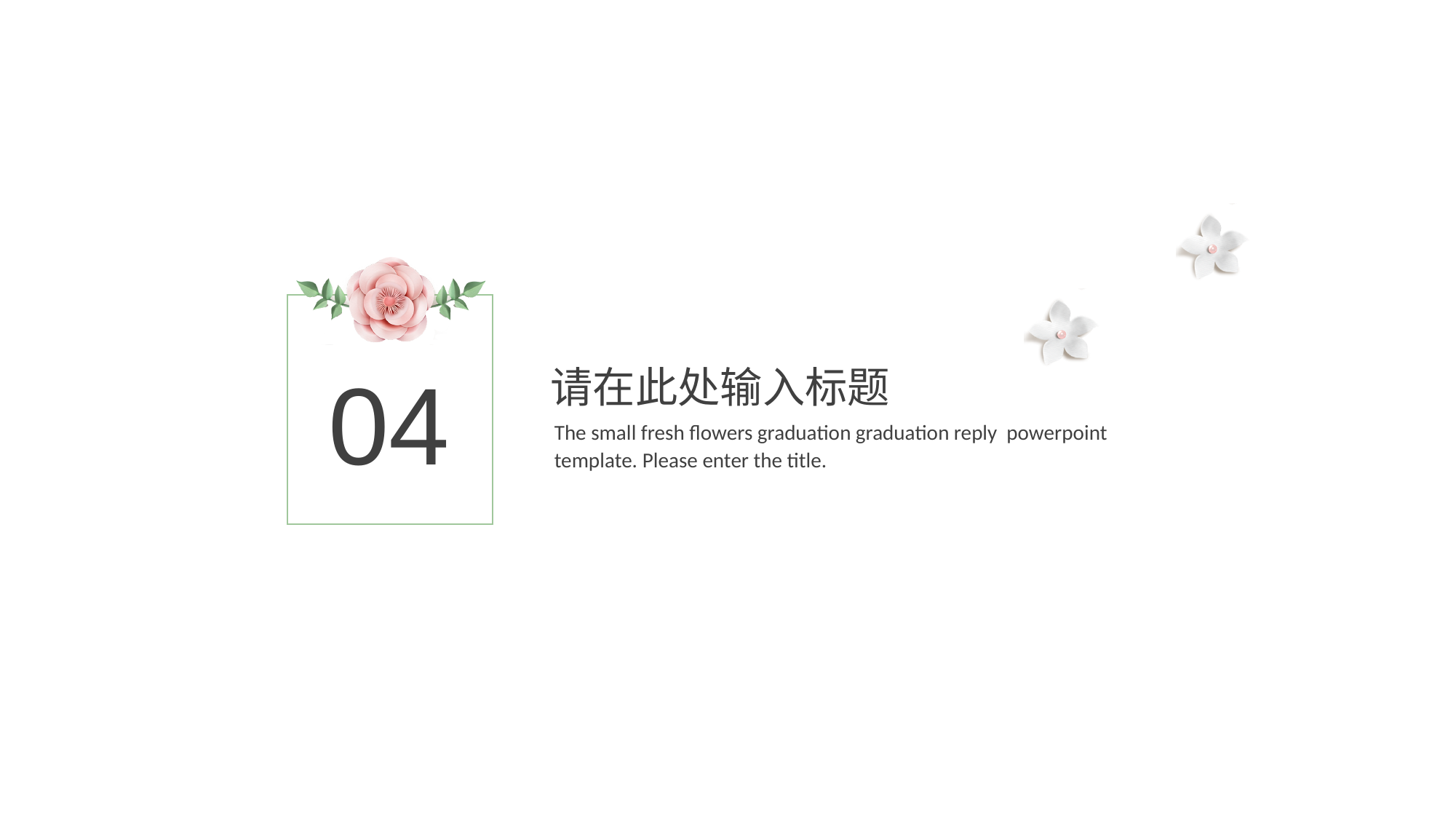

请在此处输入标题
04
The small fresh flowers graduation graduation reply  powerpoint template. Please enter the title.